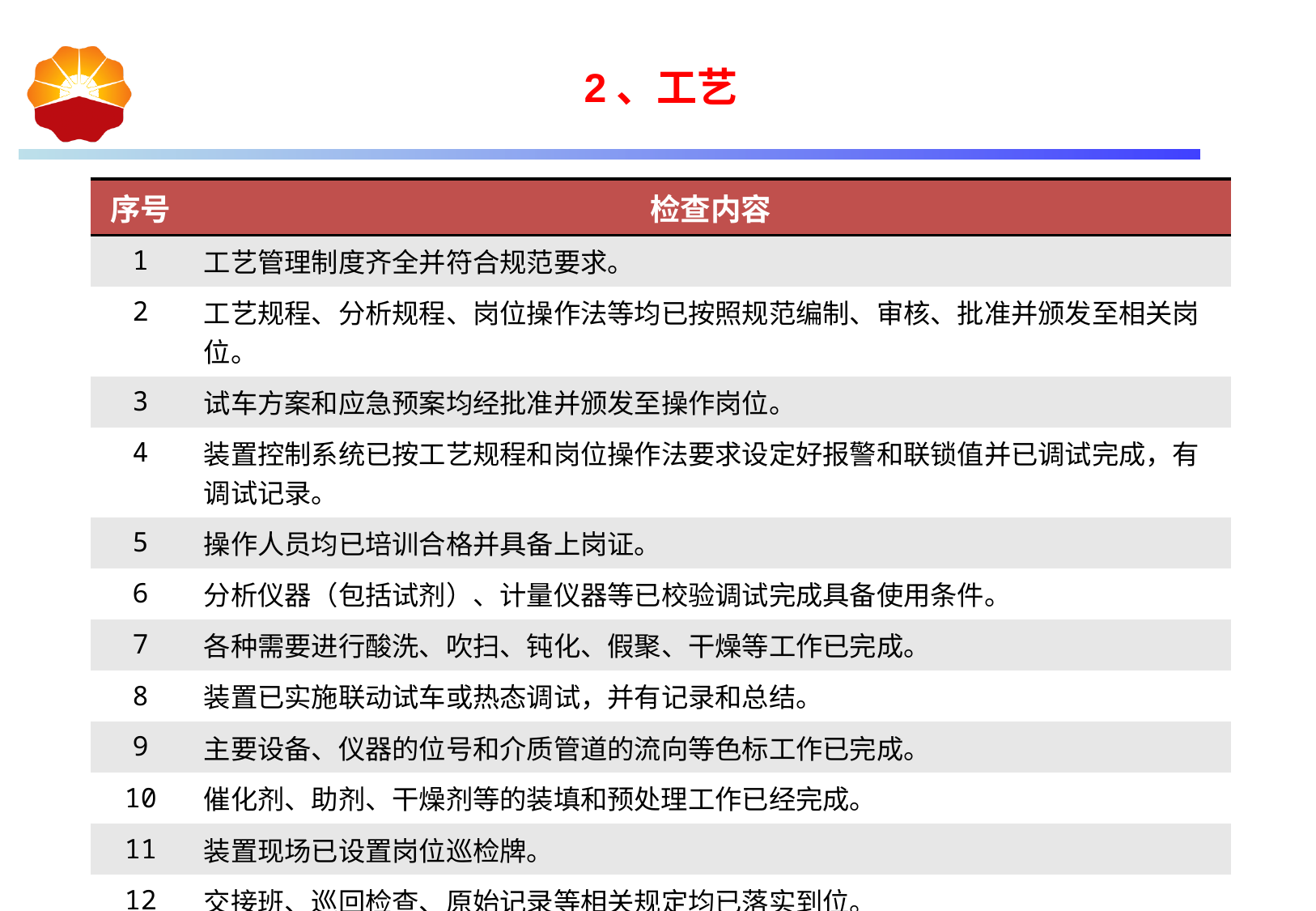

2、工艺
| 序号 | 检查内容 |
| --- | --- |
| 1 | 工艺管理制度齐全并符合规范要求。 |
| 2 | 工艺规程、分析规程、岗位操作法等均已按照规范编制、审核、批准并颁发至相关岗位。 |
| 3 | 试车方案和应急预案均经批准并颁发至操作岗位。 |
| 4 | 装置控制系统已按工艺规程和岗位操作法要求设定好报警和联锁值并已调试完成，有调试记录。 |
| 5 | 操作人员均已培训合格并具备上岗证。 |
| 6 | 分析仪器（包括试剂）、计量仪器等已校验调试完成具备使用条件。 |
| 7 | 各种需要进行酸洗、吹扫、钝化、假聚、干燥等工作已完成。 |
| 8 | 装置已实施联动试车或热态调试，并有记录和总结。 |
| 9 | 主要设备、仪器的位号和介质管道的流向等色标工作已完成。 |
| 10 | 催化剂、助剂、干燥剂等的装填和预处理工作已经完成。 |
| 11 | 装置现场已设置岗位巡检牌。 |
| 12 | 交接班、巡回检查、原始记录等相关规定均已落实到位。 |
55